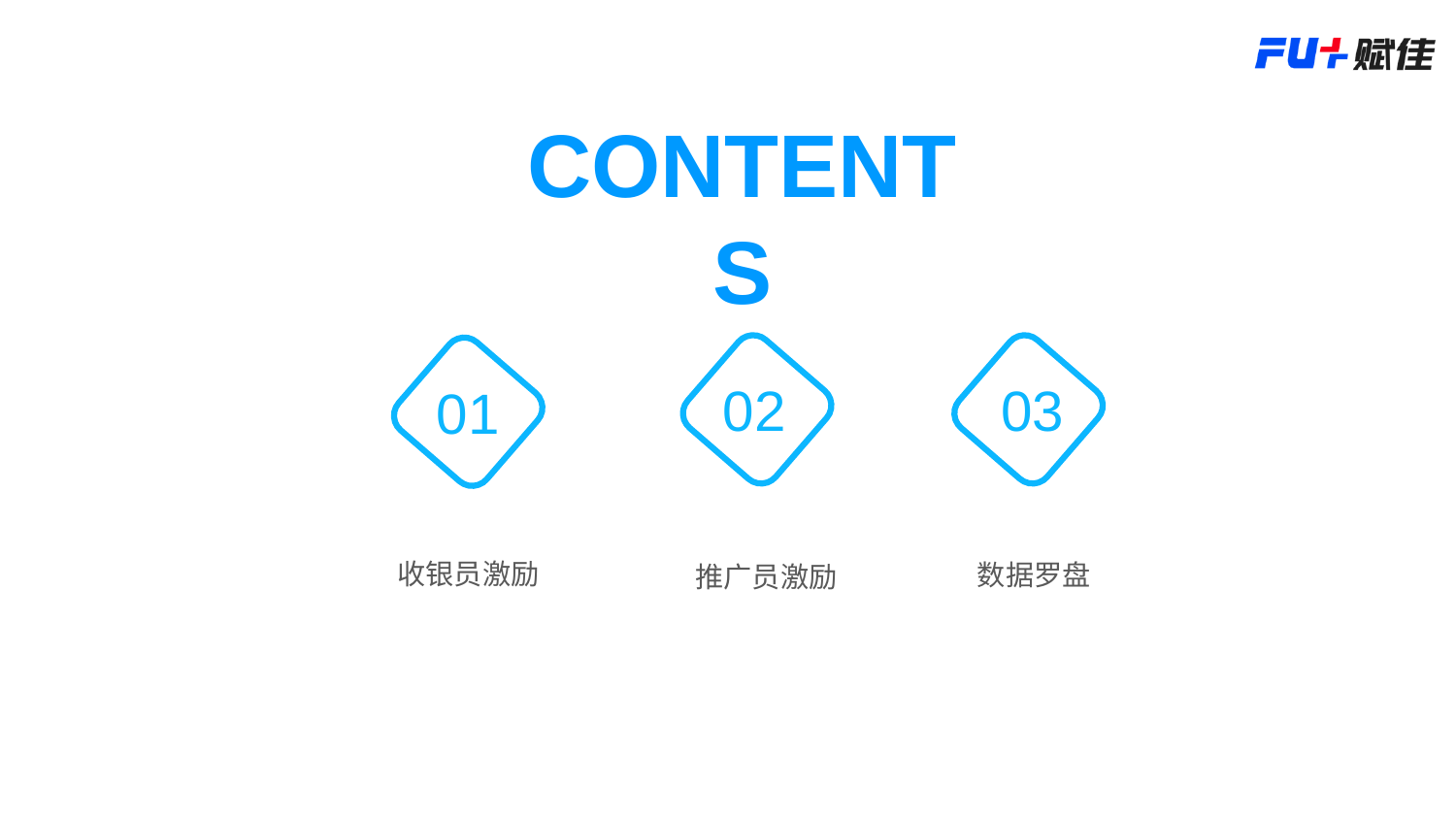

CONTENTS

03
02
01
收银员激励
数据罗盘
推广员激励